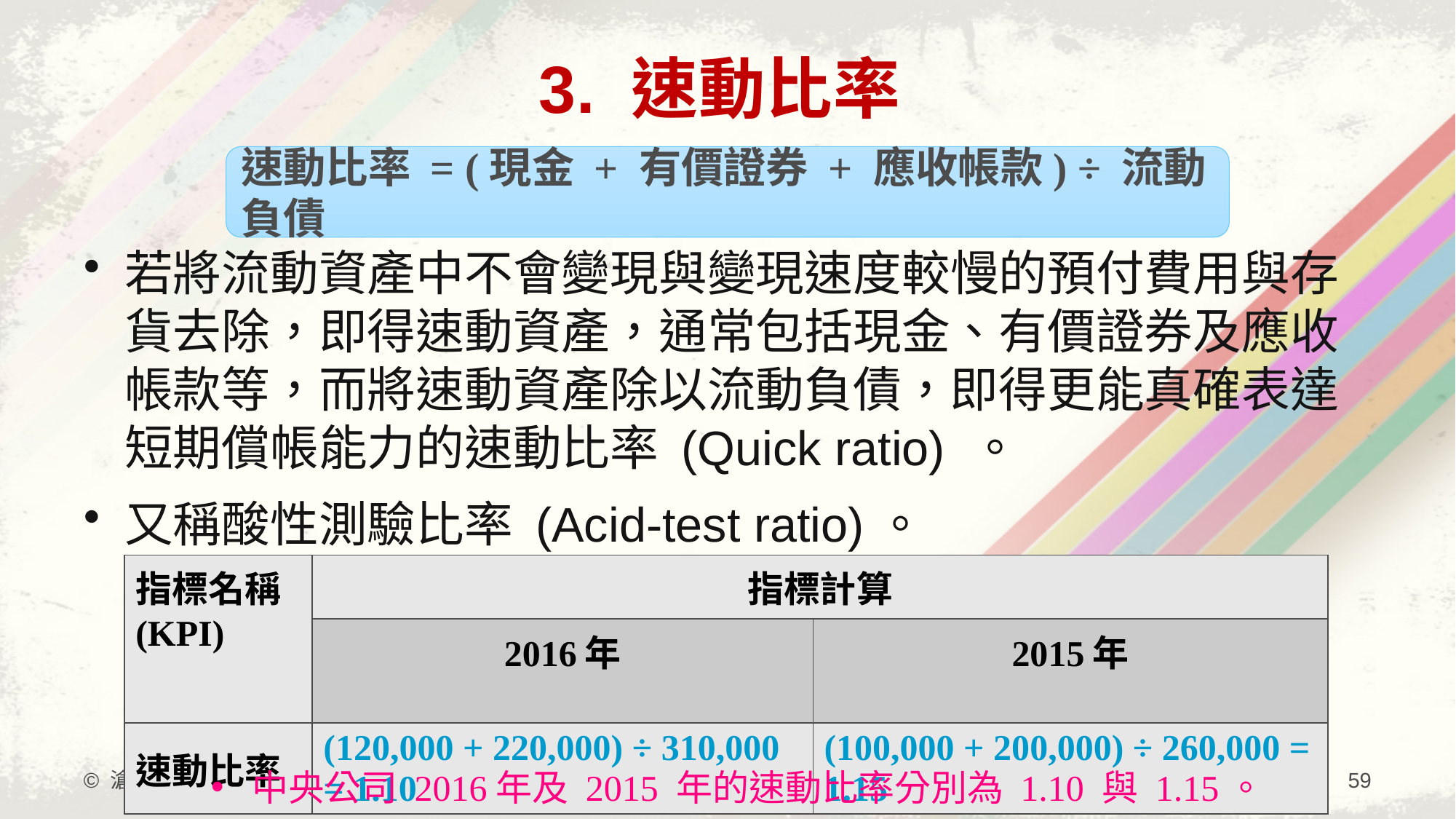

# 3. 速動比率
速動比率 = (現金 + 有價證券 + 應收帳款) ÷ 流動負債
若將流動資產中不會變現與變現速度較慢的預付費用與存貨去除，即得速動資產，通常包括現金、有價證券及應收帳款等，而將速動資產除以流動負債，即得更能真確表達短期償帳能力的速動比率 (Quick ratio) 。
又稱酸性測驗比率 (Acid-test ratio)。

| 指標名稱 (KPI) | 指標計算 |  |
| --- | --- | --- |
|  | 2016年 | 2015年 |
| 速動比率 | (120,000 + 220,000) ÷ 310,000 = 1.10 | (100,000 + 200,000) ÷ 260,000 = 1.15 |
中央公司 2016年及 2015 年的速動比率分別為 1.10 與 1.15。
© 滄海圖書
59